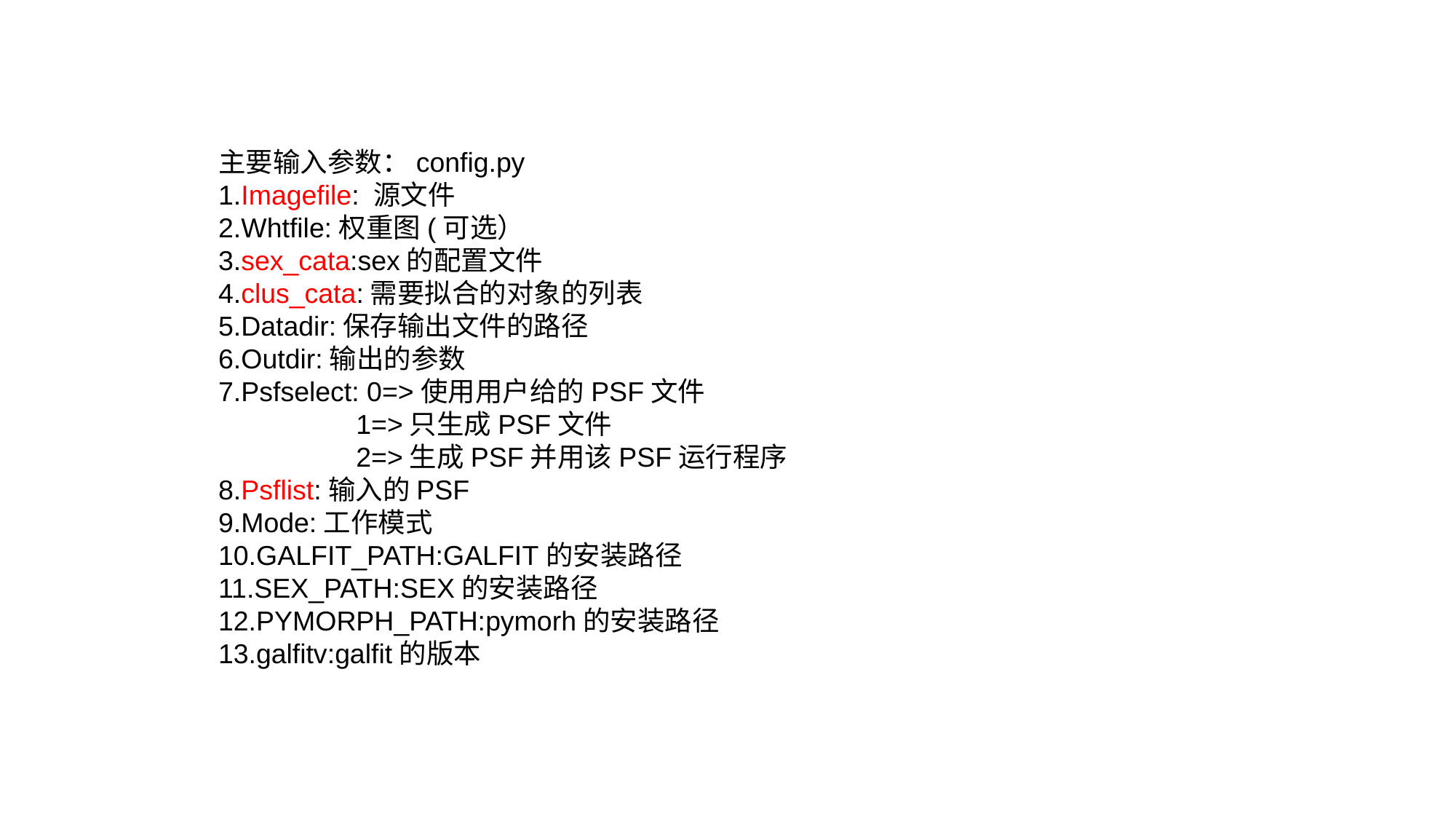

主要输入参数：config.py
1.Imagefile: 源文件
2.Whtfile:权重图(可选）
3.sex_cata:sex的配置文件
4.clus_cata:需要拟合的对象的列表
5.Datadir:保存输出文件的路径
6.Outdir:输出的参数
7.Psfselect: 0=>使用用户给的PSF文件
                  1=>只生成PSF文件
                  2=>生成PSF并用该PSF运行程序
8.Psflist:输入的PSF
9.Mode:工作模式
10.GALFIT_PATH:GALFIT的安装路径
11.SEX_PATH:SEX的安装路径
12.PYMORPH_PATH:pymorh的安装路径
13.galfitv:galfit的版本